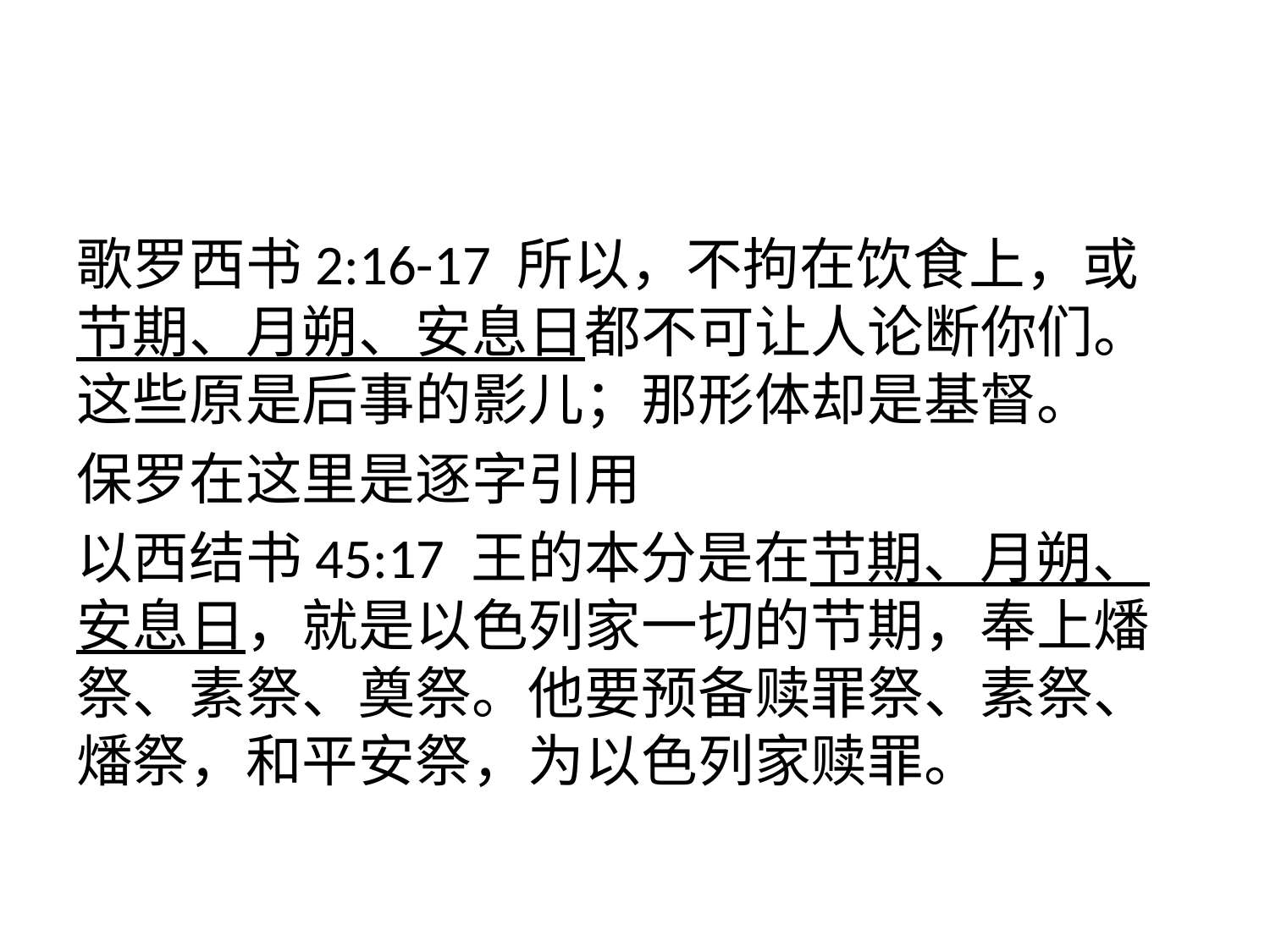

#
歌罗西书2:16-17 所以，不拘在饮食上，或节期、月朔、安息日都不可让人论断你们。这些原是后事的影儿；那形体却是基督。
保罗在这里是逐字引用
以西结书45:17 王的本分是在节期、月朔、安息日，就是以色列家一切的节期，奉上燔祭、素祭、奠祭。他要预备赎罪祭、素祭、燔祭，和平安祭，为以色列家赎罪。